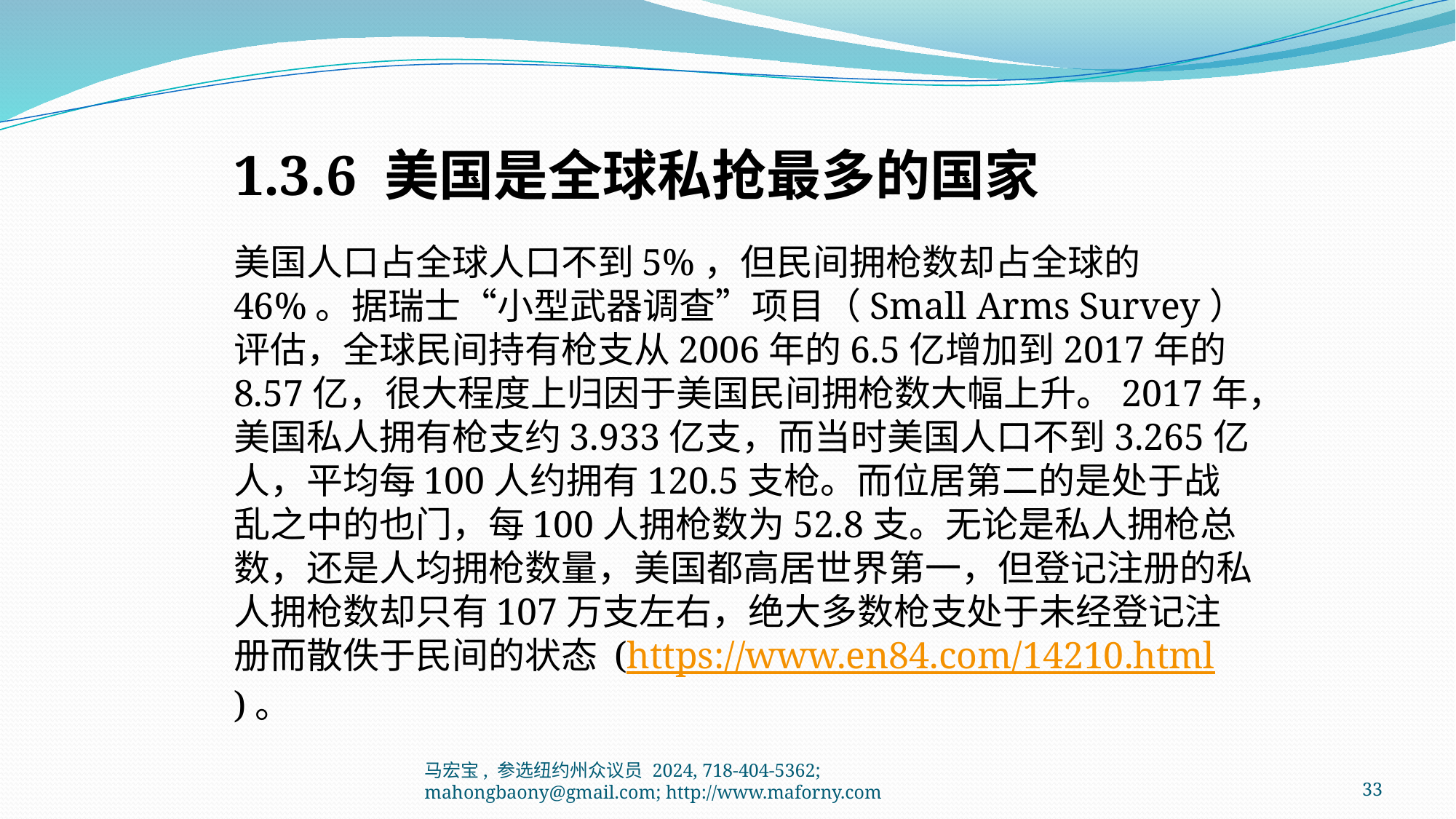

1.3.6 美国是全球私抢最多的国家

美国人口占全球人口不到5%，但民间拥枪数却占全球的46%。据瑞士“小型武器调查”项目（Small Arms Survey）评估，全球民间持有枪支从2006年的6.5亿增加到2017年的8.57亿，很大程度上归因于美国民间拥枪数大幅上升。2017年，美国私人拥有枪支约3.933亿支，而当时美国人口不到3.265亿人，平均每100人约拥有120.5支枪。而位居第二的是处于战乱之中的也门，每100人拥枪数为52.8支。无论是私人拥枪总数，还是人均拥枪数量，美国都高居世界第一，但登记注册的私人拥枪数却只有107万支左右，绝大多数枪支处于未经登记注册而散佚于民间的状态 (https://www.en84.com/14210.html)。
马宏宝, 参选纽约州众议员 2024, 718-404-5362; mahongbaony@gmail.com; http://www.maforny.com
33